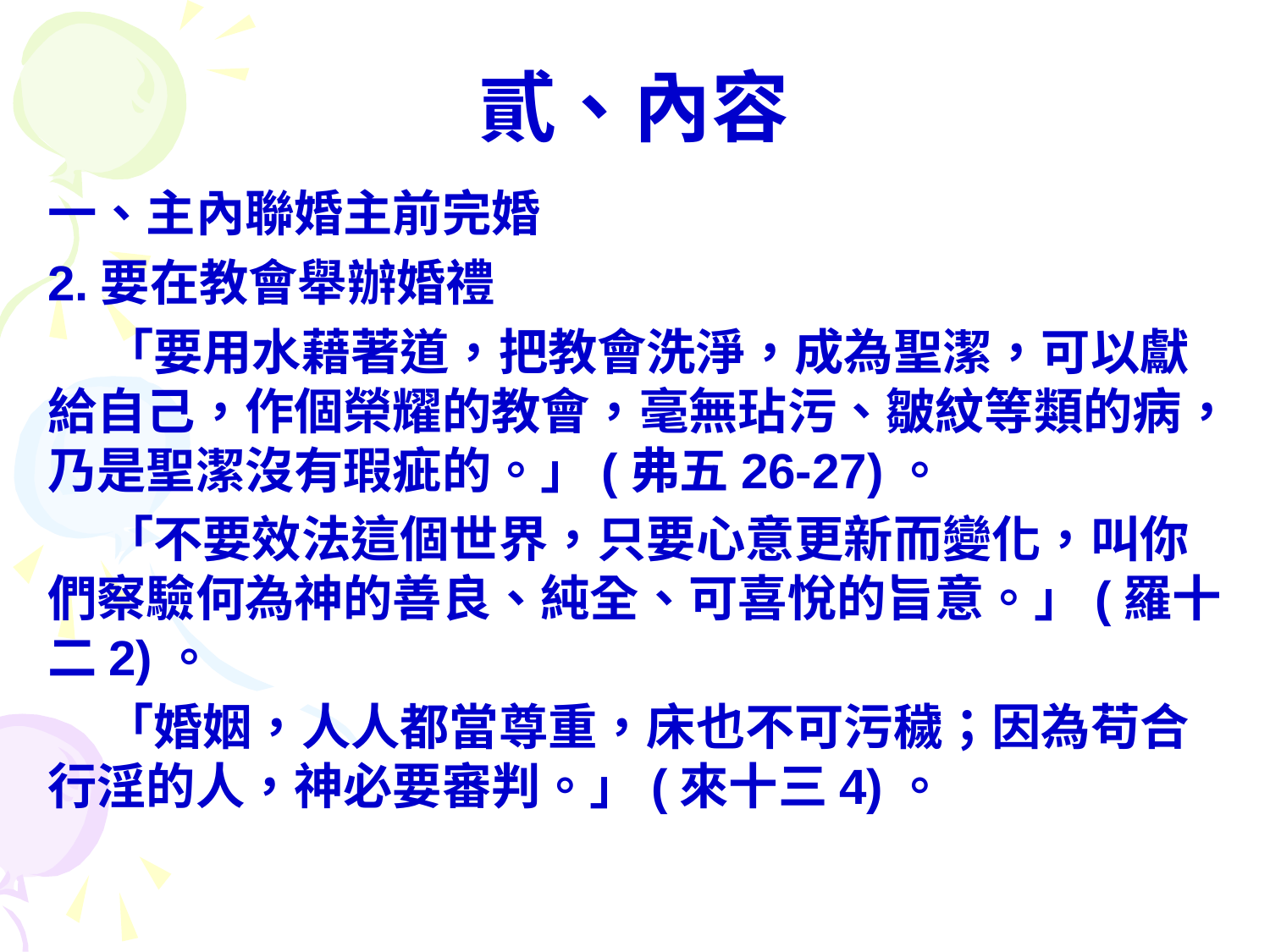

# 貳、內容
一、主內聯婚主前完婚
2.要在教會舉辦婚禮
    「要用水藉著道，把教會洗淨，成為聖潔，可以獻給自己，作個榮耀的教會，毫無玷污、皺紋等類的病，乃是聖潔沒有瑕疵的。」(弗五26-27)。
    「不要效法這個世界，只要心意更新而變化，叫你們察驗何為神的善良、純全、可喜悅的旨意。」(羅十二2)。
    「婚姻，人人都當尊重，床也不可污穢；因為苟合行淫的人，神必要審判。」(來十三4)。